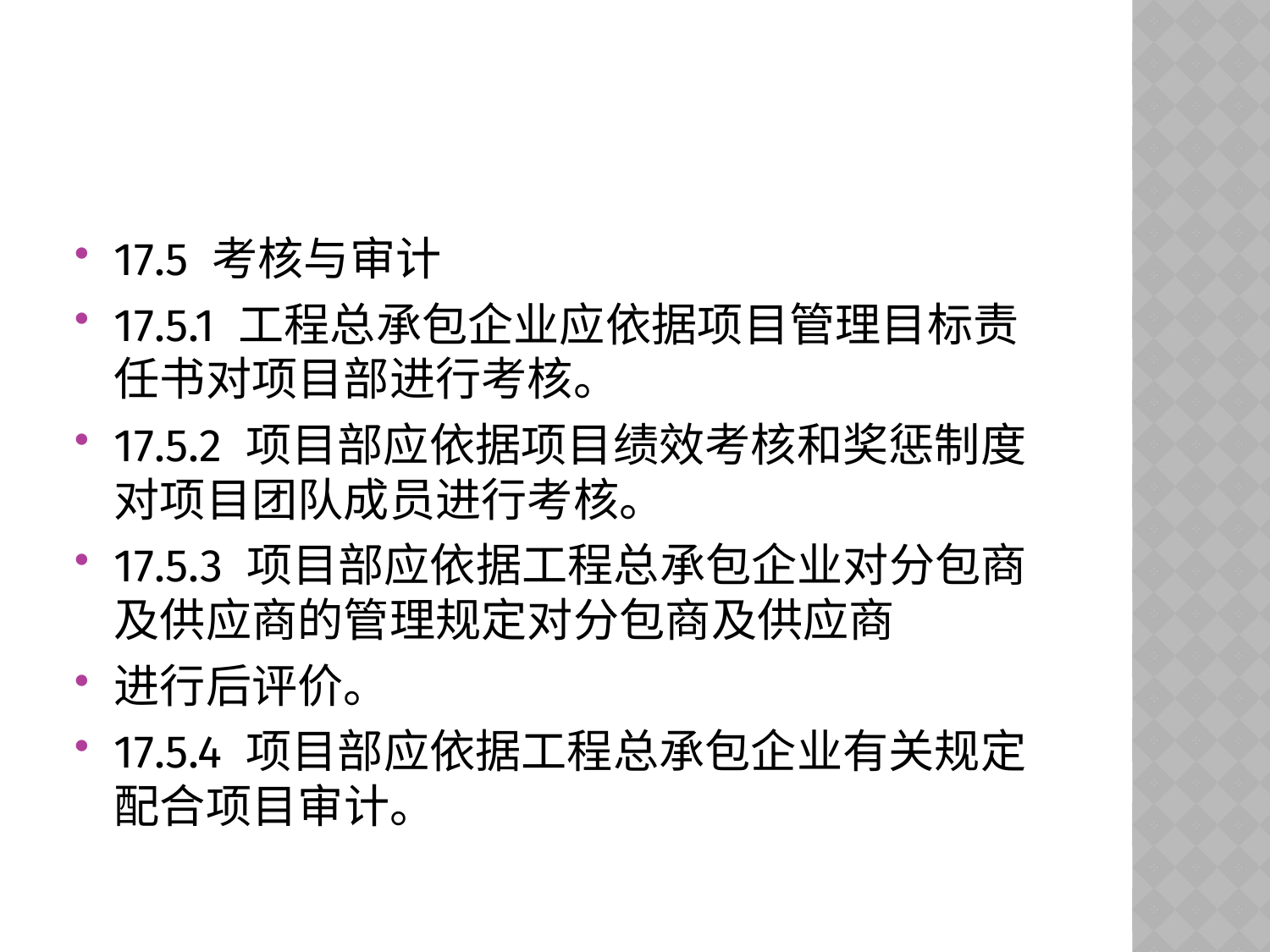

#
17.5 考核与审计
17.5.1 工程总承包企业应依据项目管理目标责任书对项目部进行考核。
17.5.2 项目部应依据项目绩效考核和奖惩制度对项目团队成员进行考核。
17.5.3 项目部应依据工程总承包企业对分包商及供应商的管理规定对分包商及供应商
进行后评价。
17.5.4 项目部应依据工程总承包企业有关规定配合项目审计。